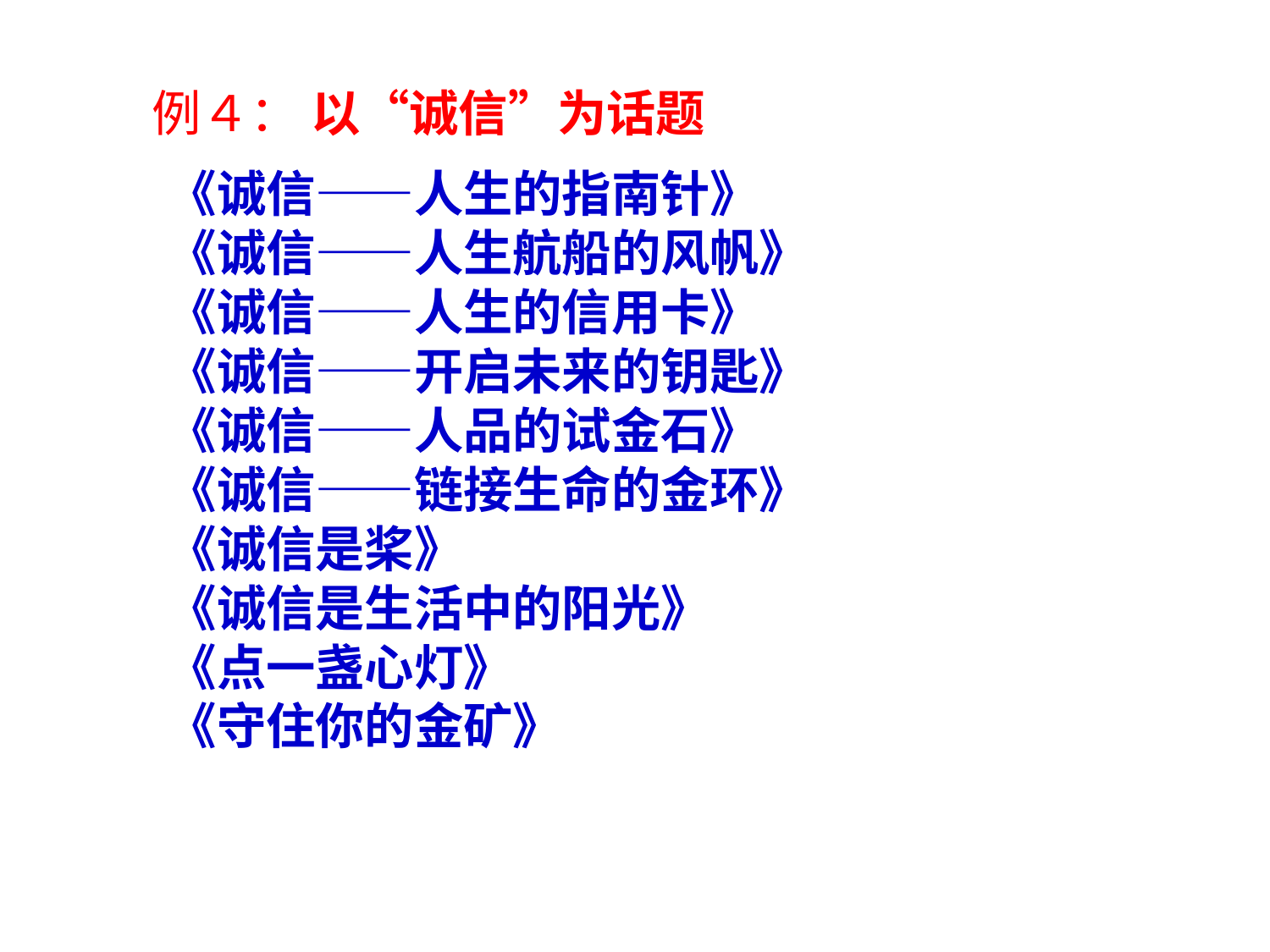

例４： 以“诚信”为话题

《诚信——人生的指南针》
《诚信——人生航船的风帆》
《诚信——人生的信用卡》
《诚信——开启未来的钥匙》
《诚信——人品的试金石》
《诚信——链接生命的金环》
《诚信是桨》
《诚信是生活中的阳光》
《点一盏心灯》
《守住你的金矿》